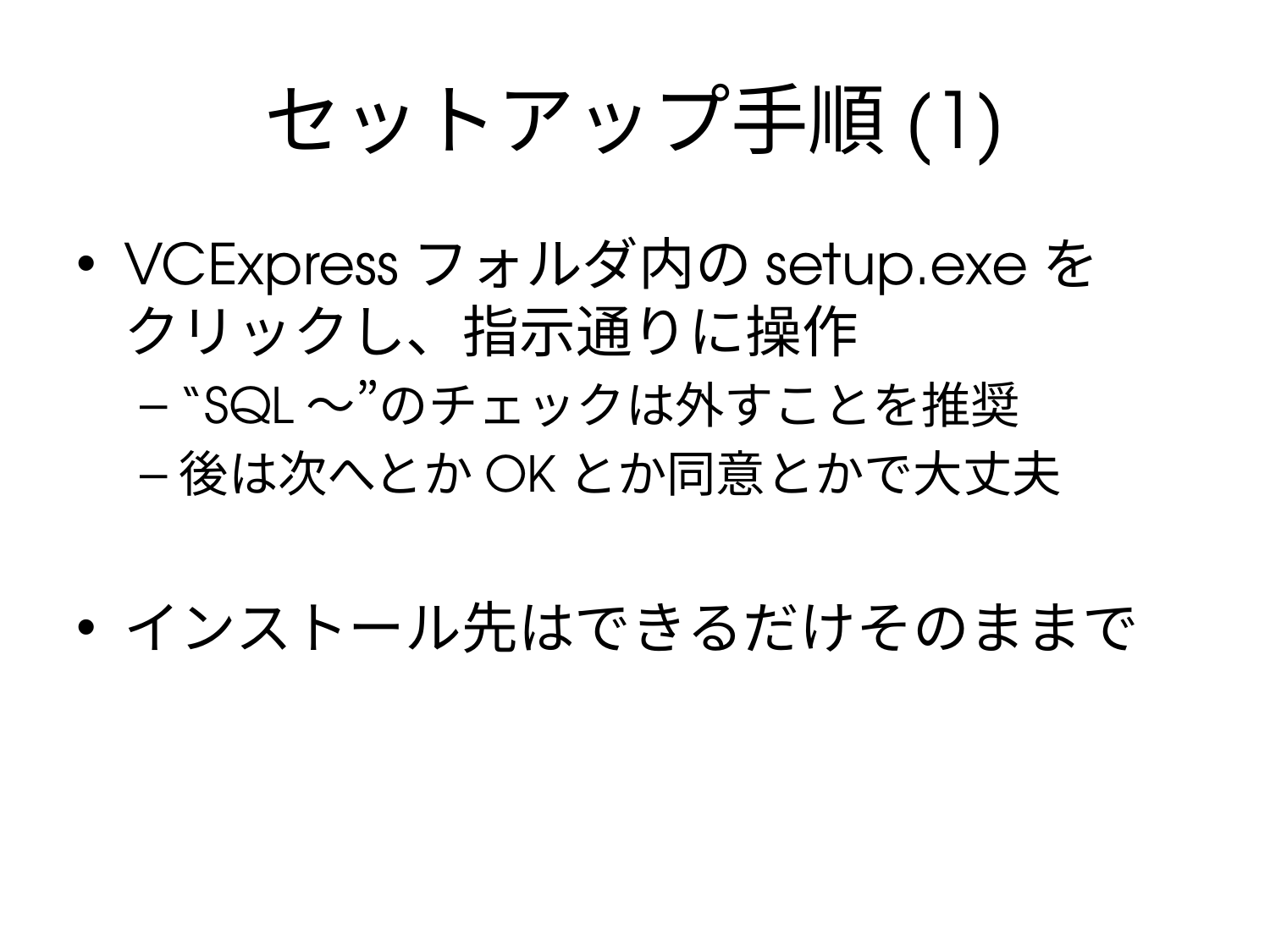

# セットアップ手順(1)
VCExpressフォルダ内のsetup.exeを
クリックし、指示通りに操作
“SQL～”のチェックは外すことを推奨
後は次へとかOKとか同意とかで大丈夫

インストール先はできるだけそのままで